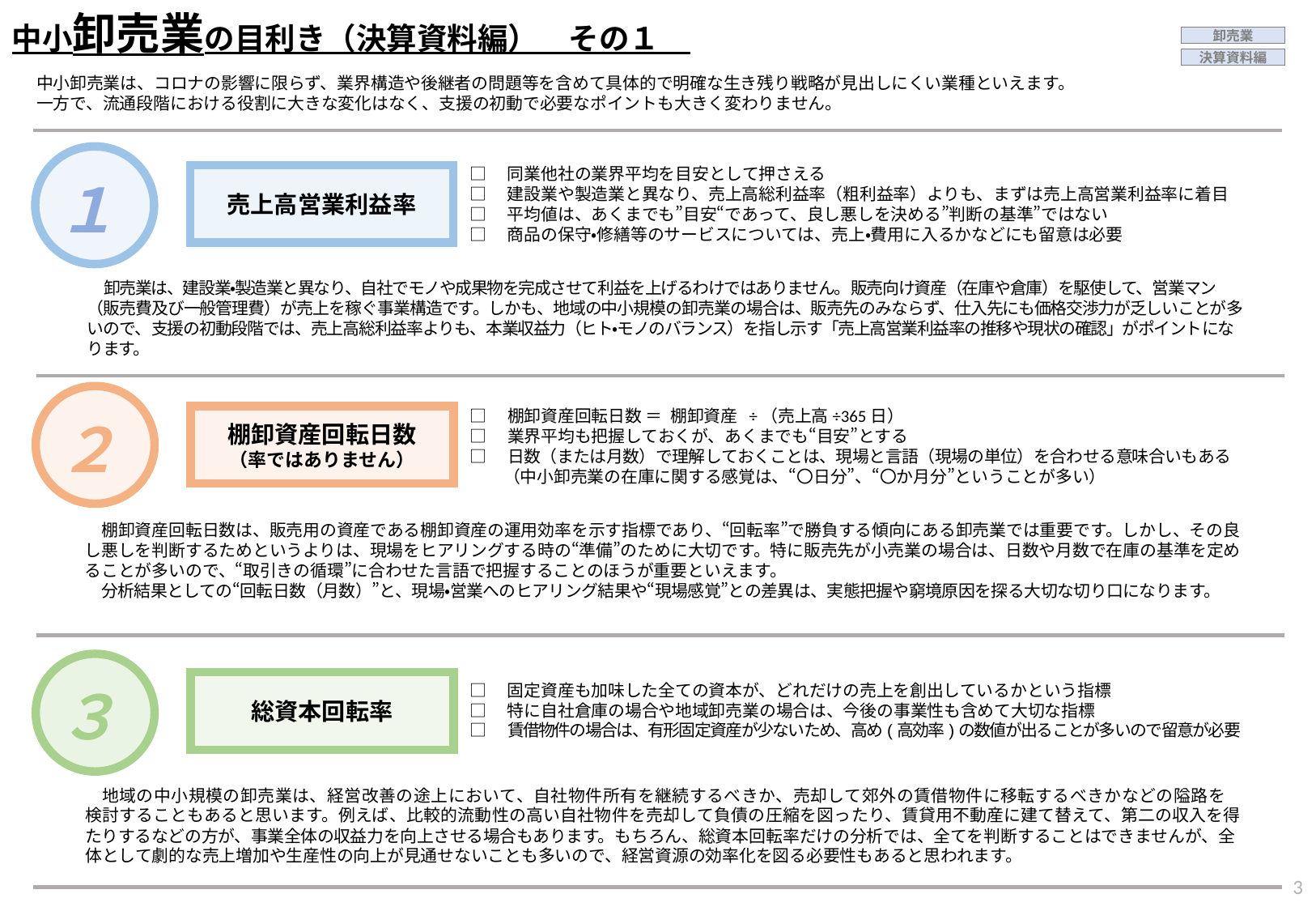

中小卸売業の目利き（決算資料編）　その１
卸売業
決算資料編
中小卸売業は、コロナの影響に限らず、業界構造や後継者の問題等を含めて具体的で明確な生き残り戦略が見出しにくい業種といえます。
一方で、流通段階における役割に大きな変化はなく、支援の初動で必要なポイントも大きく変わりません。

１
売上高営業利益率
□　同業他社の業界平均を目安として押さえる
□　建設業や製造業と異なり、売上高総利益率（粗利益率）よりも、まずは売上高営業利益率に着目
□　平均値は、あくまでも”目安“であって、良し悪しを決める”判断の基準”ではない
□　商品の保守・修繕等のサービスについては、売上・費用に入るかなどにも留意は必要
　卸売業は、建設業・製造業と異なり、自社でモノや成果物を完成させて利益を上げるわけではありません。販売向け資産（在庫や倉庫）を駆使して、営業マン（販売費及び一般管理費）が売上を稼ぐ事業構造です。しかも、地域の中小規模の卸売業の場合は、販売先のみならず、仕入先にも価格交渉力が乏しいことが多いので、支援の初動段階では、売上高総利益率よりも、本業収益力（ヒト・モノのバランス）を指し示す「売上高営業利益率の推移や現状の確認」がポイントになります。

２
棚卸資産回転日数
（率ではありません）
□　棚卸資産回転日数 ＝  棚卸資産  ÷（売上高÷365日）
□　業界平均も把握しておくが、あくまでも“目安”とする
□　日数（または月数）で理解しておくことは、現場と言語（現場の単位）を合わせる意味合いもある
　　（中小卸売業の在庫に関する感覚は、“〇日分”、“〇か月分”ということが多い）
　棚卸資産回転日数は、販売用の資産である棚卸資産の運用効率を示す指標であり、“回転率”で勝負する傾向にある卸売業では重要です。しかし、その良し悪しを判断するためというよりは、現場をヒアリングする時の“準備”のために大切です。特に販売先が小売業の場合は、日数や月数で在庫の基準を定めることが多いので、“取引きの循環”に合わせた言語で把握することのほうが重要といえます。
　分析結果としての“回転日数（月数）”と、現場・営業へのヒアリング結果や“現場感覚”との差異は、実態把握や窮境原因を探る大切な切り口になります。

３
総資本回転率
□　固定資産も加味した全ての資本が、どれだけの売上を創出しているかという指標
□　特に自社倉庫の場合や地域卸売業の場合は、今後の事業性も含めて大切な指標
□　賃借物件の場合は、有形固定資産が少ないため、高め(高効率)の数値が出ることが多いので留意が必要
　地域の中小規模の卸売業は、経営改善の途上において、自社物件所有を継続するべきか、売却して郊外の賃借物件に移転するべきかなどの隘路を検討することもあると思います。例えば、比較的流動性の高い自社物件を売却して負債の圧縮を図ったり、賃貸用不動産に建て替えて、第二の収入を得たりするなどの方が、事業全体の収益力を向上させる場合もあります。もちろん、総資本回転率だけの分析では、全てを判断することはできませんが、全体として劇的な売上増加や生産性の向上が見通せないことも多いので、経営資源の効率化を図る必要性もあると思われます。
3